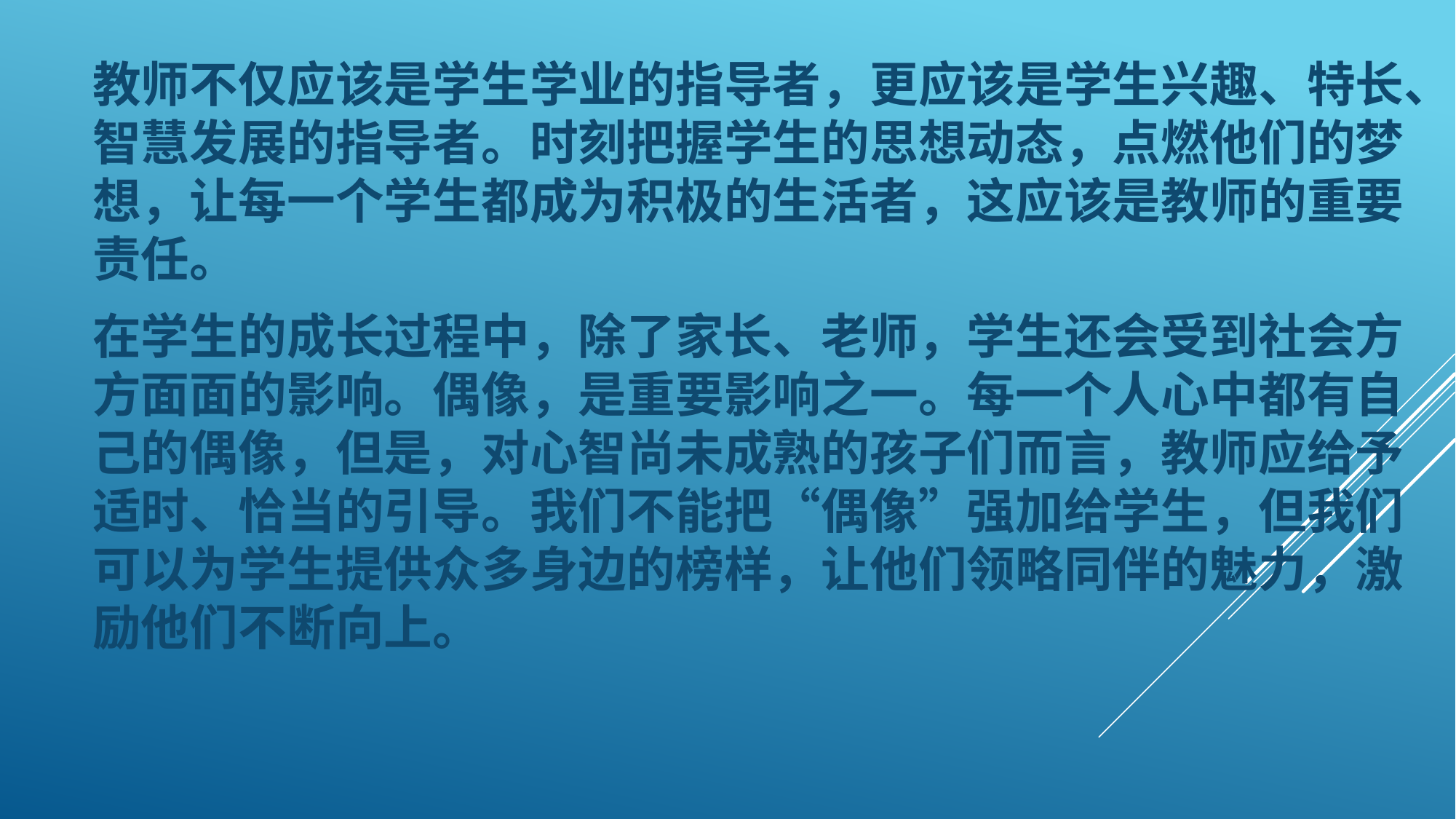

教师不仅应该是学生学业的指导者，更应该是学生兴趣、特长、智慧发展的指导者。时刻把握学生的思想动态，点燃他们的梦想，让每一个学生都成为积极的生活者，这应该是教师的重要责任。
在学生的成长过程中，除了家长、老师，学生还会受到社会方方面面的影响。偶像，是重要影响之一。每一个人心中都有自己的偶像，但是，对心智尚未成熟的孩子们而言，教师应给予适时、恰当的引导。我们不能把“偶像”强加给学生，但我们可以为学生提供众多身边的榜样，让他们领略同伴的魅力，激励他们不断向上。